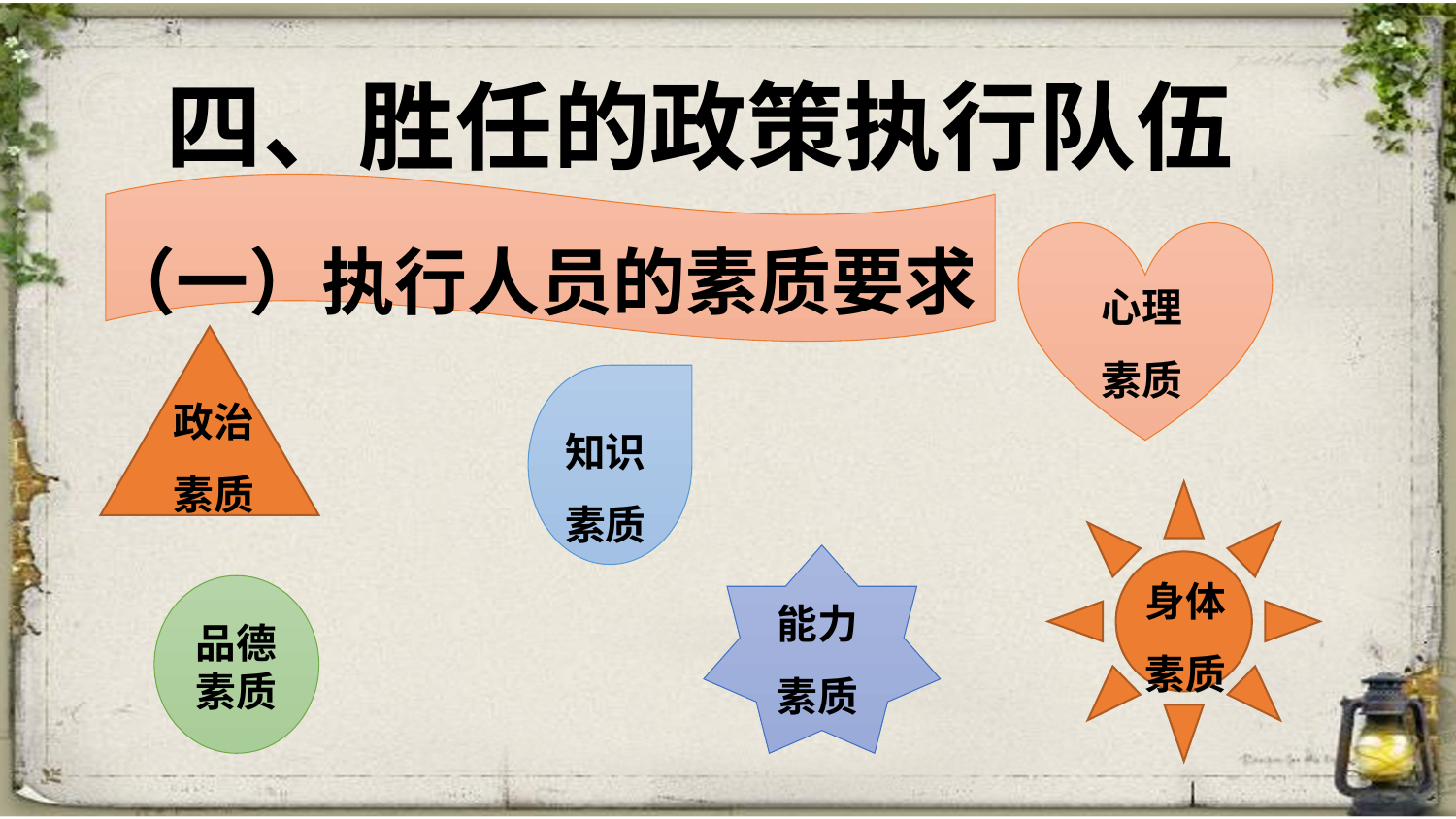

四、胜任的政策执行队伍

（一）执行人员的素质要求

心理素质

政治素质

知识
素质

身体
素质
能力素质

品德素质